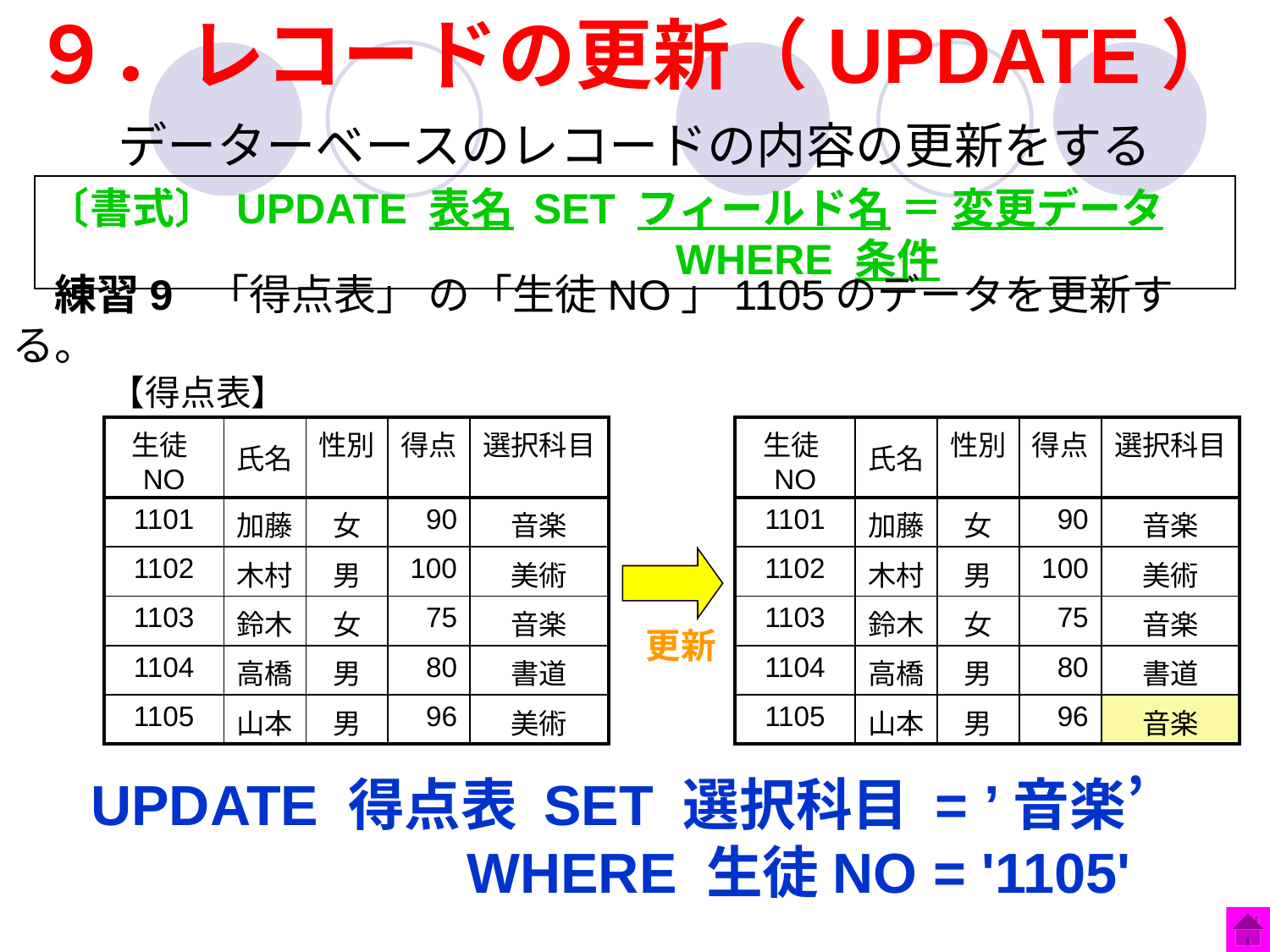

９．レコードの更新（UPDATE）
データーベースのレコードの内容の更新をする
〔書式〕 UPDATE 表名 SET フィールド名 ＝ 変更データ
                                                     WHERE 条件
　練習9  「得点表」 の「生徒NO」1105のデータを更新する。
【得点表】
| 生徒NO | 氏名 | 性別 | 得点 | 選択科目 |
| --- | --- | --- | --- | --- |
| 1101 | 加藤 | 女 | 90 | 音楽 |
| 1102 | 木村 | 男 | 100 | 美術 |
| 1103 | 鈴木 | 女 | 75 | 音楽 |
| 1104 | 高橋 | 男 | 80 | 書道 |
| 1105 | 山本 | 男 | 96 | 美術 |
| 生徒NO | 氏名 | 性別 | 得点 | 選択科目 |
| --- | --- | --- | --- | --- |
| 1101 | 加藤 | 女 | 90 | 音楽 |
| 1102 | 木村 | 男 | 100 | 美術 |
| 1103 | 鈴木 | 女 | 75 | 音楽 |
| 1104 | 高橋 | 男 | 80 | 書道 |
| 1105 | 山本 | 男 | 96 | 音楽 |

更新
     UPDATE 得点表 SET 選択科目 = ’音楽’
                             WHERE 生徒NO = '1105'